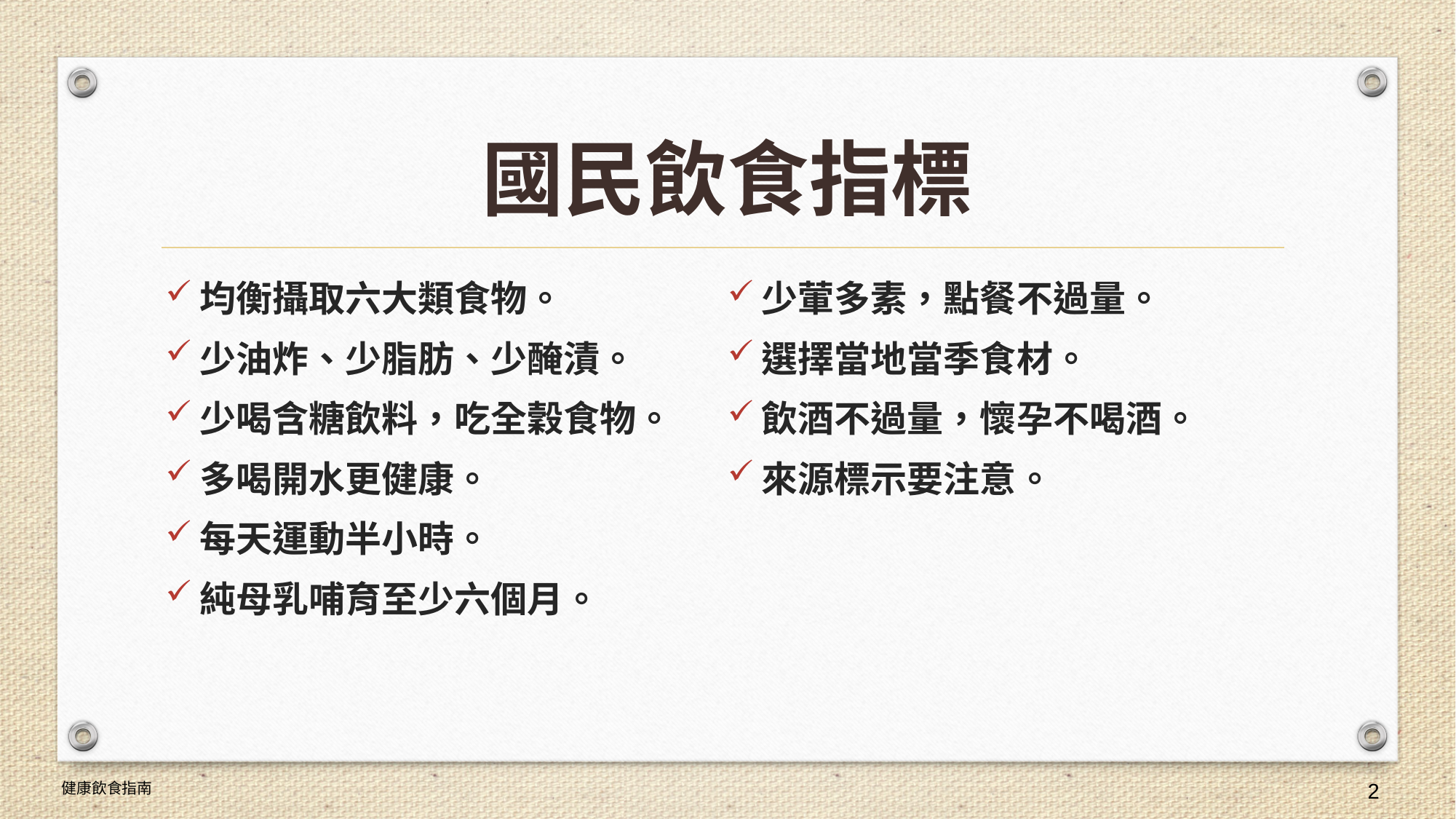

# 國民飲食指標
均衡攝取六大類食物。
少油炸、少脂肪、少醃漬。
少喝含糖飲料，吃全穀食物。
多喝開水更健康。
每天運動半小時。
純母乳哺育至少六個月。
少葷多素，點餐不過量。
選擇當地當季食材。
飲酒不過量，懷孕不喝酒。
來源標示要注意。
健康飲食指南
2